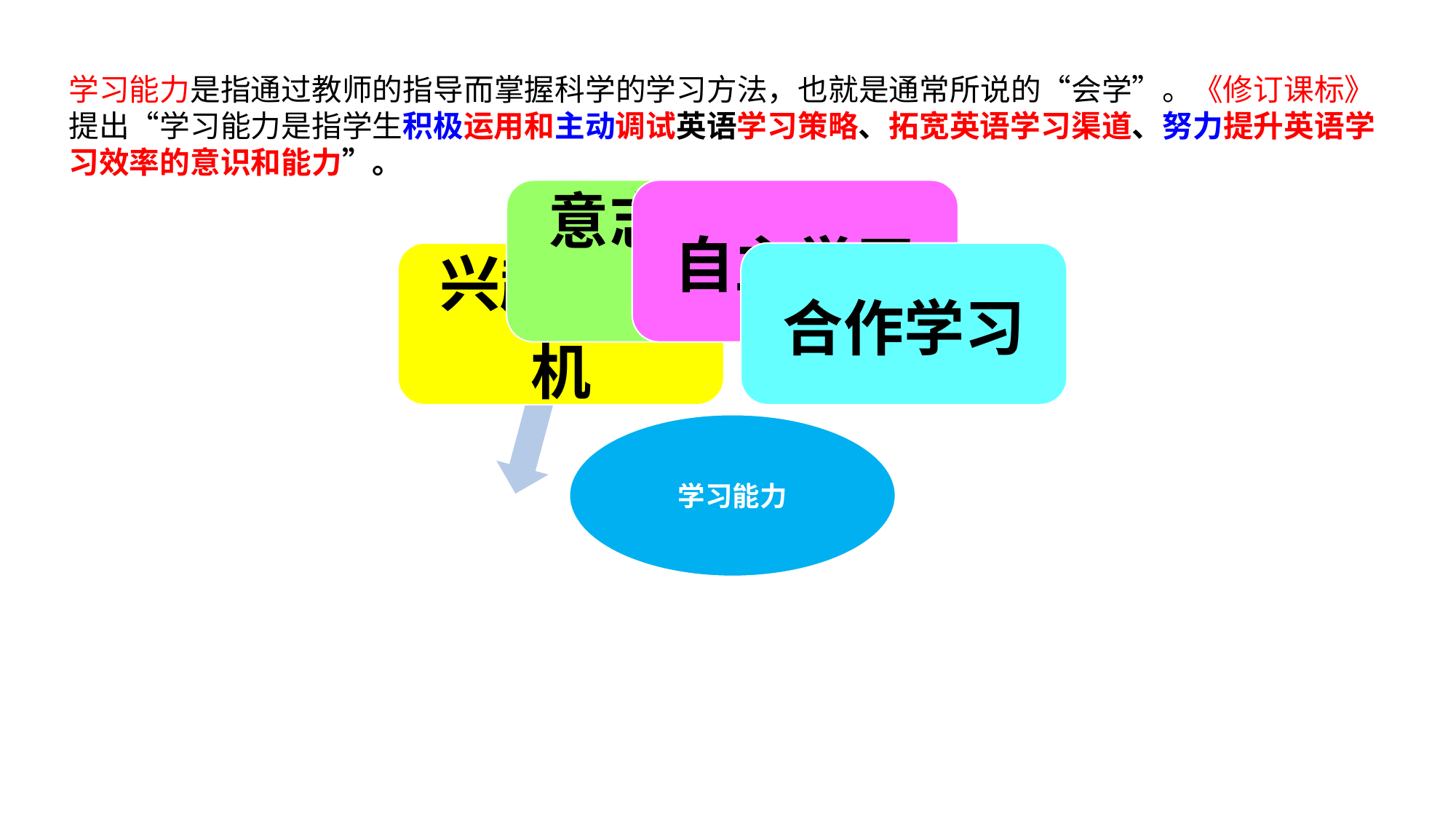

学习能力是指通过教师的指导而掌握科学的学习方法，也就是通常所说的“会学”。《修订课标》提出“学习能力是指学生积极运用和主动调试英语学习策略、拓宽英语学习渠道、努力提升英语学习效率的意识和能力”。
学习能力
合作学习
自主学习